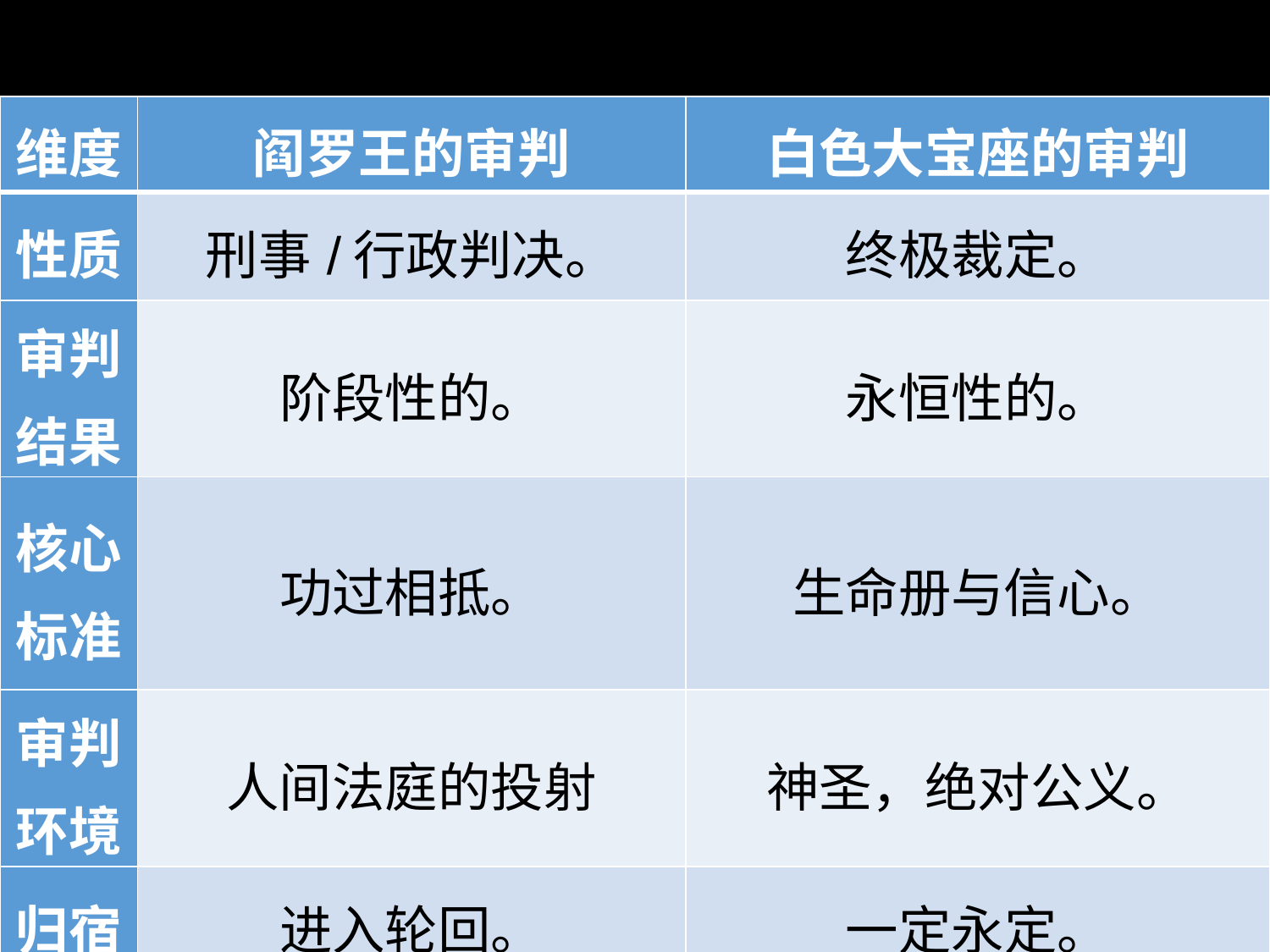

| 维度 | 阎罗王的审判 | 白色大宝座的审判 |
| --- | --- | --- |
| 性质 | 刑事/行政判决。 | 终极裁定。 |
| 审判结果 | 阶段性的。 | 永恒性的。 |
| 核心标准 | 功过相抵。 | 生命册与信心。 |
| 审判环境 | 人间法庭的投射 | 神圣，绝对公义。 |
| 归宿 | 进入轮回。 | 一定永定。 |